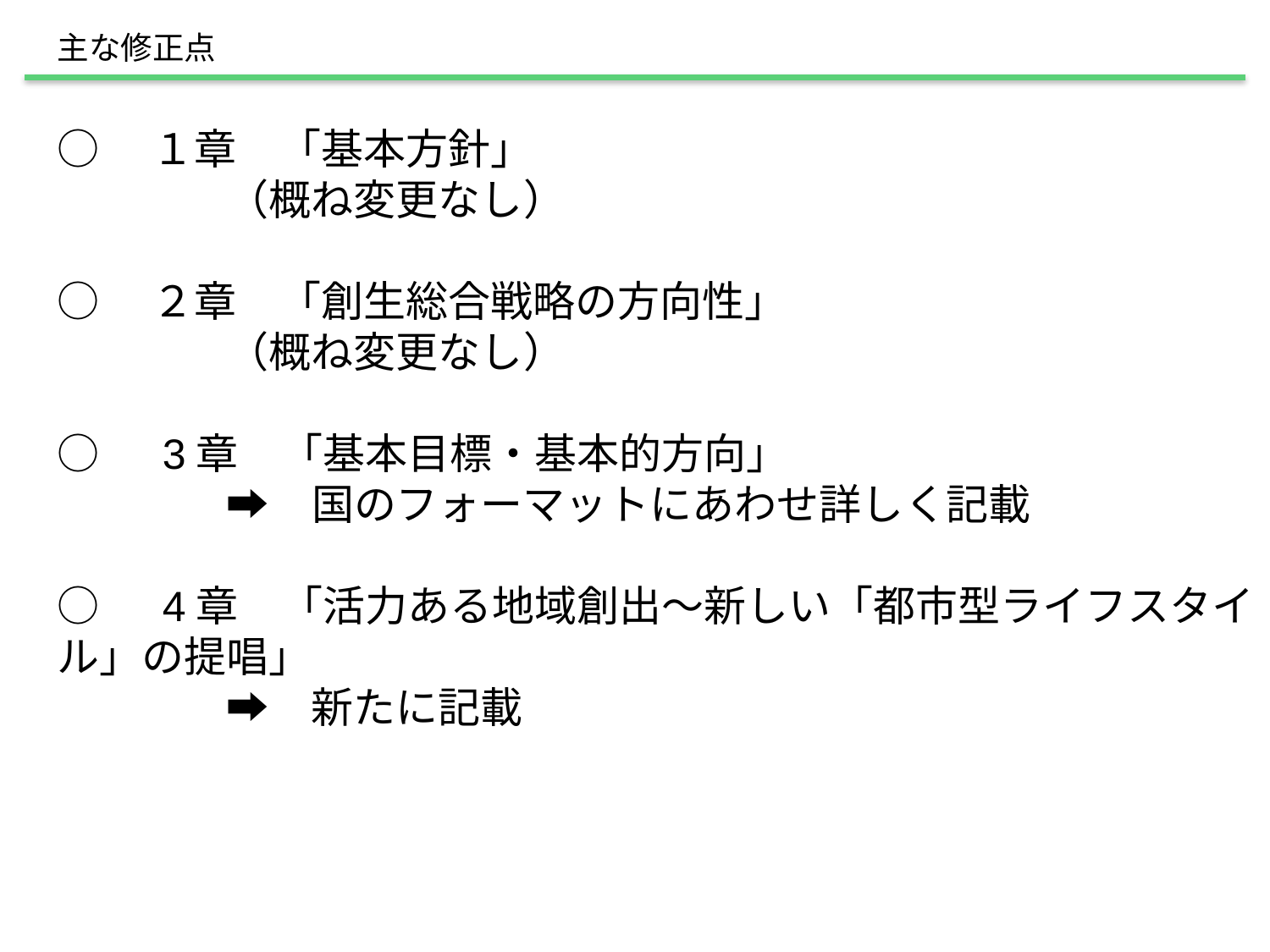

主な修正点
○　１章　「基本方針」
　　　　（概ね変更なし）

○　２章　「創生総合戦略の方向性」
　　　　（概ね変更なし）

○　3章　「基本目標・基本的方向」
　　　　➡　国のフォーマットにあわせ詳しく記載

○　4章　「活力ある地域創出～新しい「都市型ライフスタイル」の提唱」
　　　　➡　新たに記載